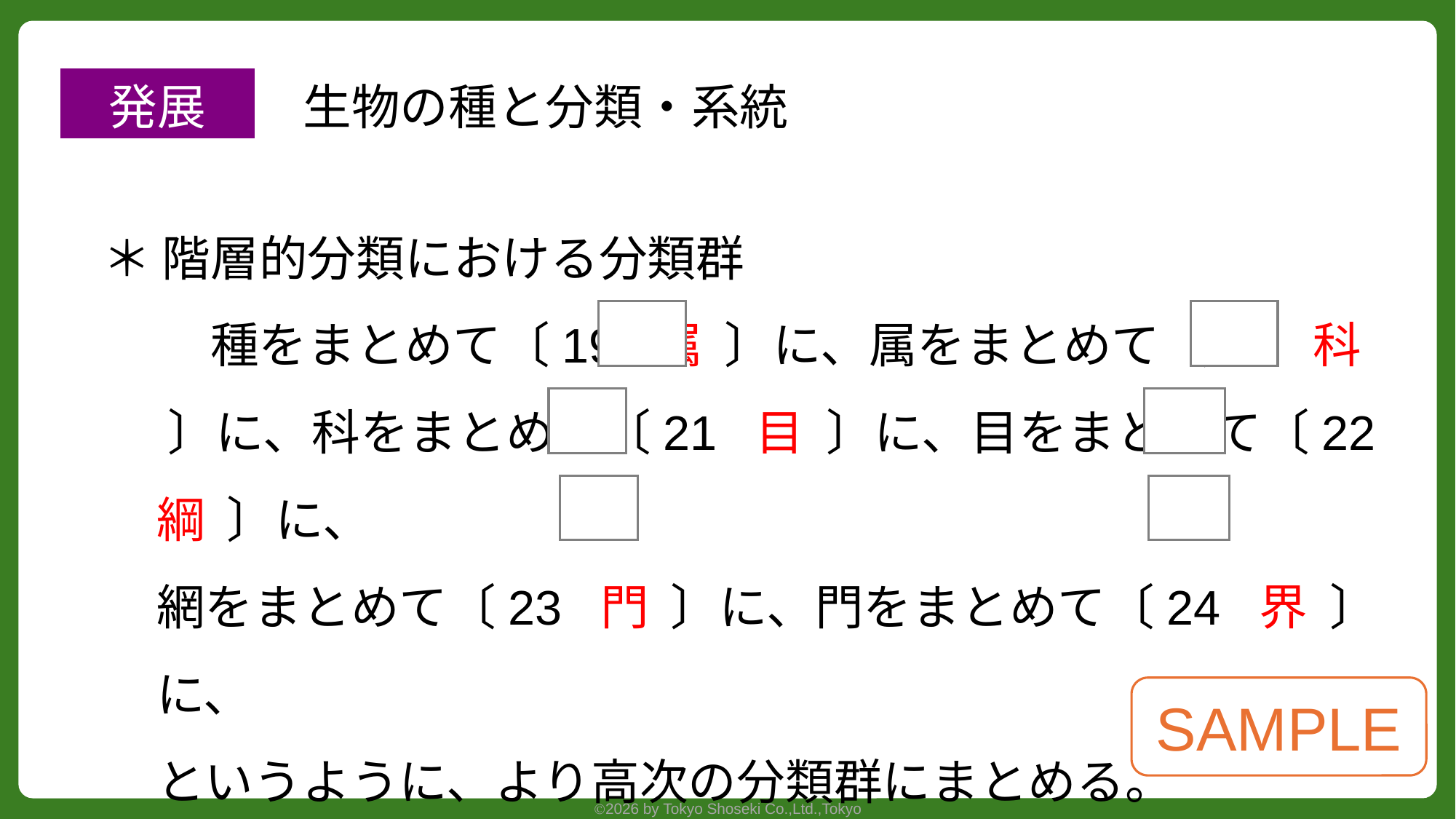

発展　　生物の種と分類・系統

＊ 階層的分類における分類群
種をまとめて〔19  属  〕に、属をまとめて〔20  科  〕に、科をまとめて〔21  目  〕に、目をまとめて〔22  綱  〕に、
網をまとめて〔23  門  〕に、門をまとめて〔24  界  〕に、
というように、より高次の分類群にまとめる。